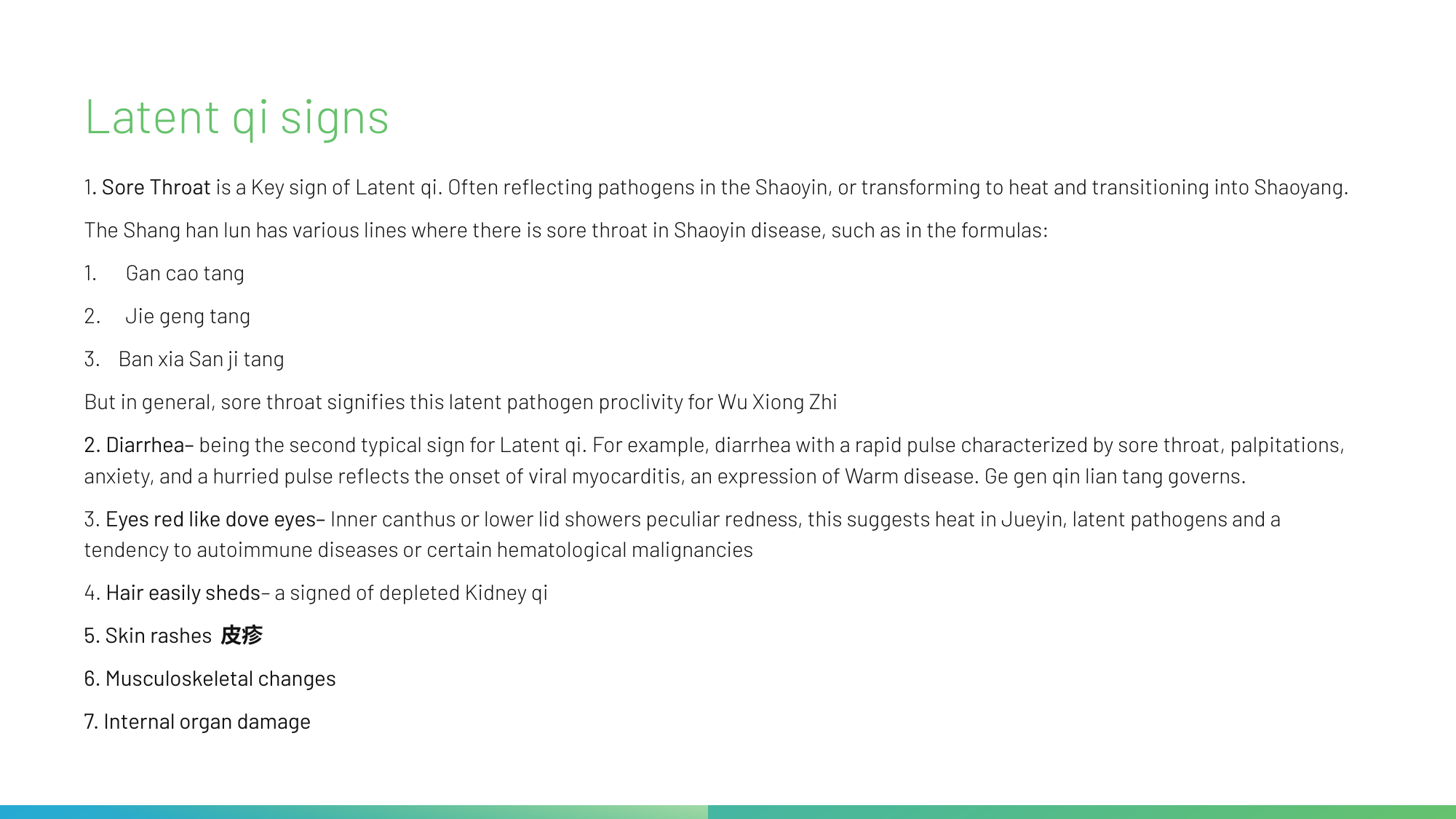

# Latent qi signs
1. Sore Throat is a Key sign of Latent qi. Often reflecting pathogens in the Shaoyin, or transforming to heat and transitioning into Shaoyang.
The Shang han lun has various lines where there is sore throat in Shaoyin disease, such as in the formulas:
Gan cao tang
Jie geng tang
3.    Ban xia San ji tang
But in general, sore throat signifies this latent pathogen proclivity for Wu Xiong Zhi
2. Diarrhea– being the second typical sign for Latent qi. For example, diarrhea with a rapid pulse characterized by sore throat, palpitations, anxiety, and a hurried pulse reflects the onset of viral myocarditis, an expression of Warm disease. Ge gen qin lian tang governs.
3. Eyes red like dove eyes– Inner canthus or lower lid showers peculiar redness, this suggests heat in Jueyin, latent pathogens and a tendency to autoimmune diseases or certain hematological malignancies
4. Hair easily sheds– a signed of depleted Kidney qi
5. Skin rashes 皮疹
6. Musculoskeletal changes
7. Internal organ damage